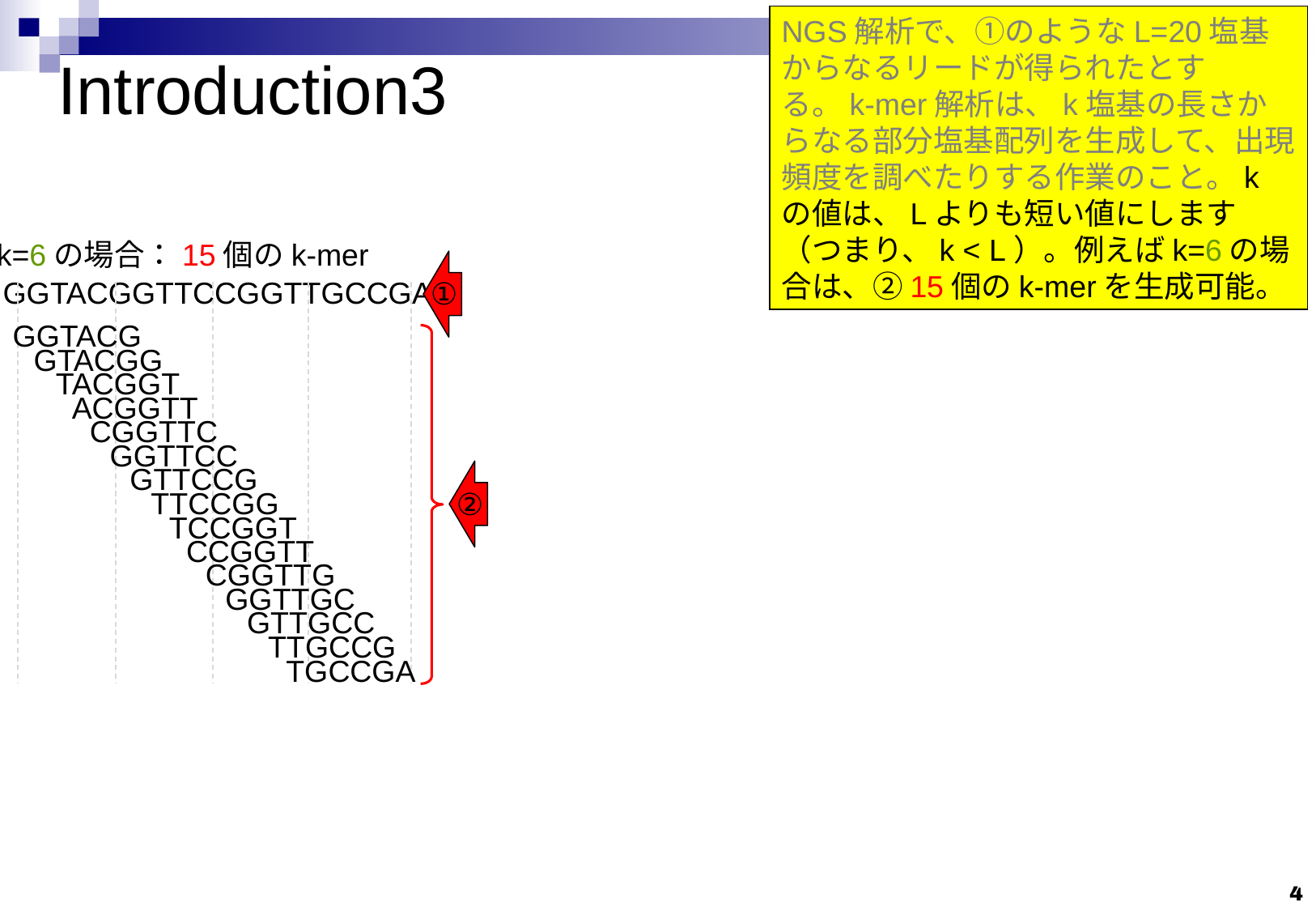

NGS解析で、①のようなL=20塩基からなるリードが得られたとする。k-mer解析は、k塩基の長さからなる部分塩基配列を生成して、出現頻度を調べたりする作業のこと。kの値は、Lよりも短い値にします（つまり、k < L）。例えばk=6の場合は、②15個のk-merを生成可能。
# Introduction3
k=6の場合：15個のk-mer
①

GGTACGGTTCCGGTTGCCGA
GGTACG

GTACGG
TACGGT
ACGGTT
CGGTTC
GGTTCC
GTTCCG
②

TTCCGG
TCCGGT
CCGGTT
CGGTTG
GGTTGC
GTTGCC
TTGCCG
TGCCGA
4